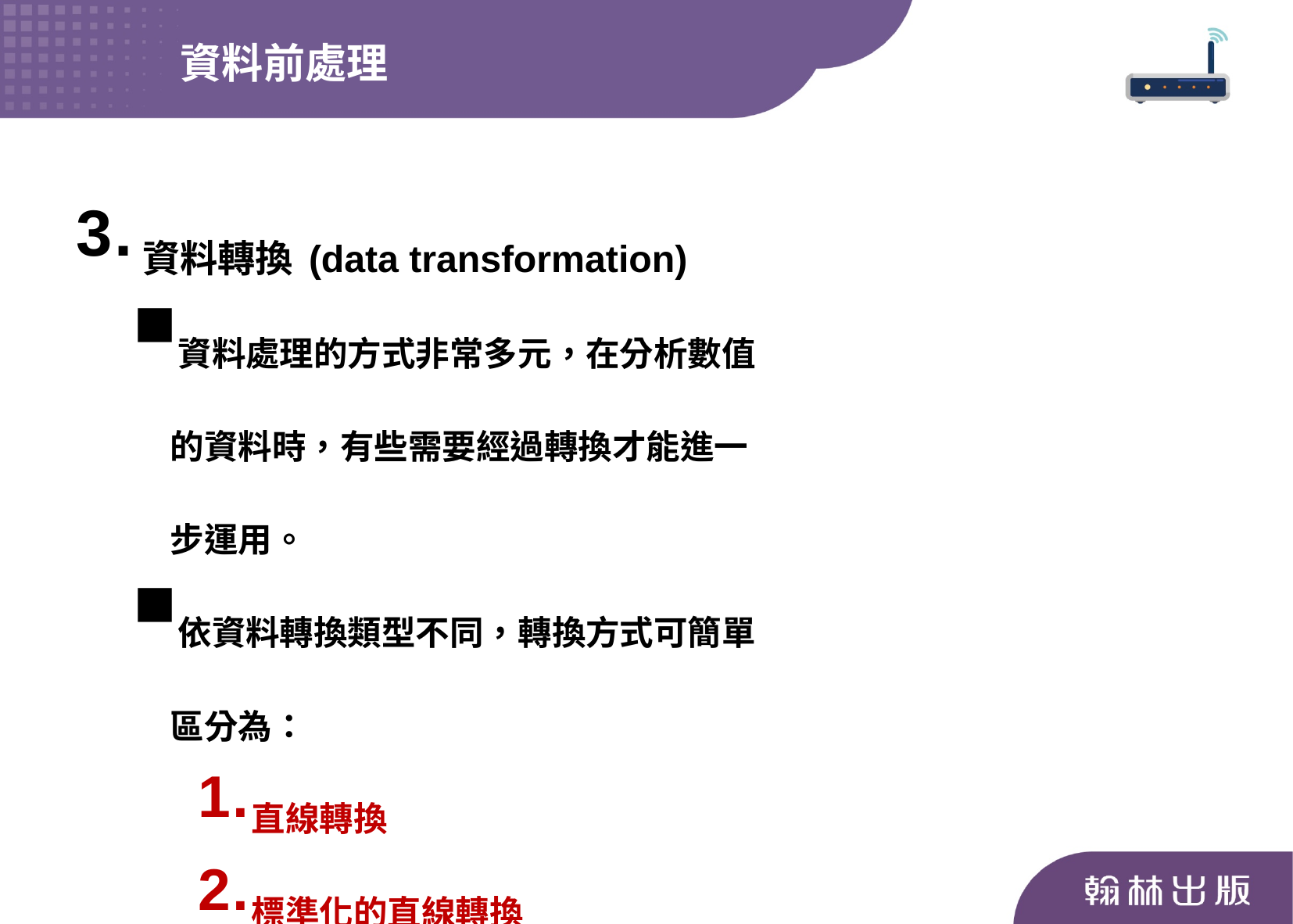

資料前處理
資料轉換(data transformation)
資料處理的方式非常多元，在分析數值
   的資料時，有些需要經過轉換才能進一
   步運用。
依資料轉換類型不同，轉換方式可簡單
   區分為：
直線轉換
標準化的直線轉換